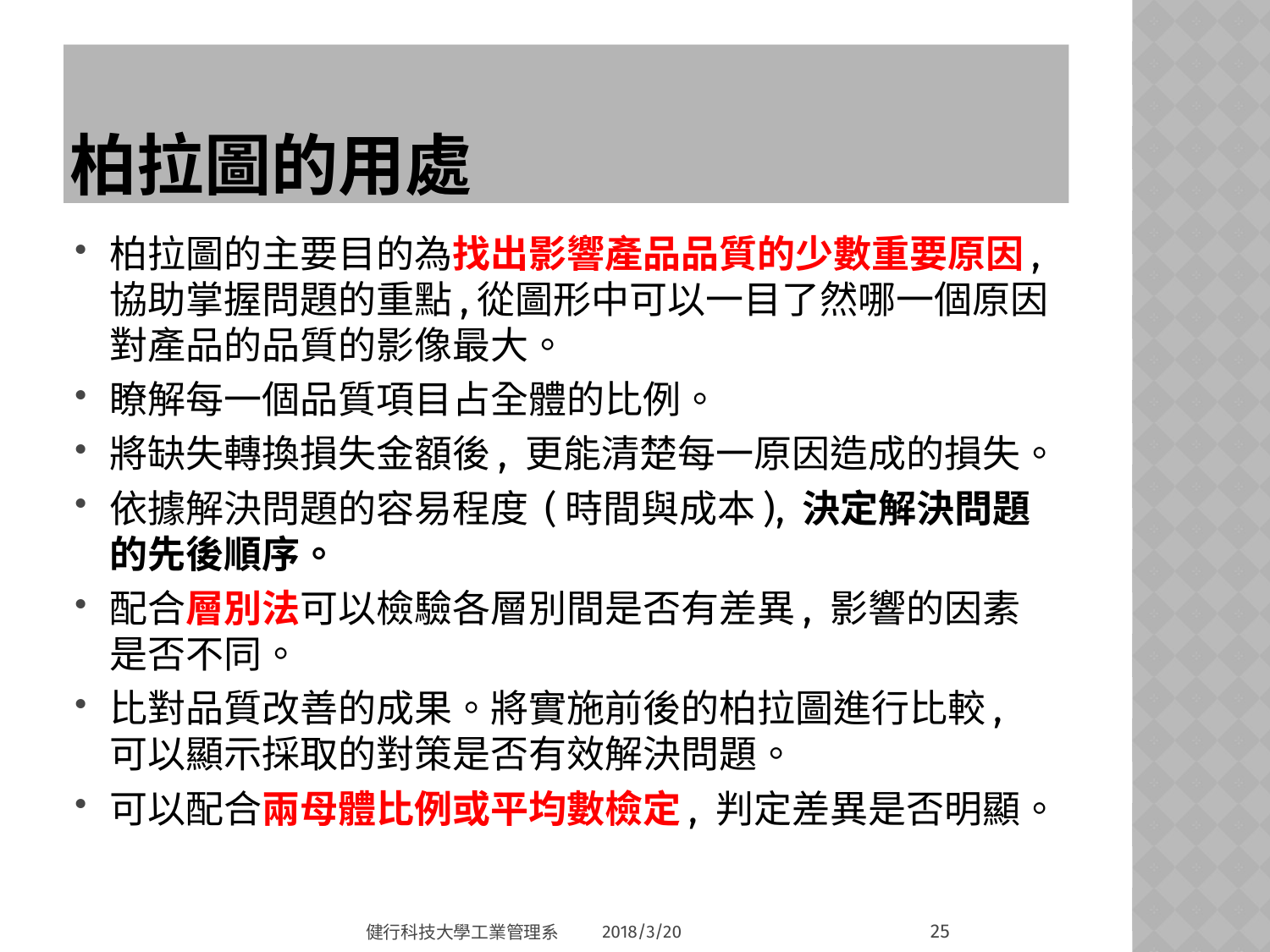

# 柏拉圖的用處
柏拉圖的主要目的為找出影響產品品質的少數重要原因, 協助掌握問題的重點,從圖形中可以一目了然哪一個原因對產品的品質的影像最大。
瞭解每一個品質項目占全體的比例。
將缺失轉換損失金額後, 更能清楚每一原因造成的損失。
依據解決問題的容易程度 (時間與成本), 決定解決問題的先後順序。
配合層別法可以檢驗各層別間是否有差異, 影響的因素是否不同。
比對品質改善的成果。將實施前後的柏拉圖進行比較, 可以顯示採取的對策是否有效解決問題。
可以配合兩母體比例或平均數檢定, 判定差異是否明顯。
25
健行科技大學工業管理系
2018/3/20